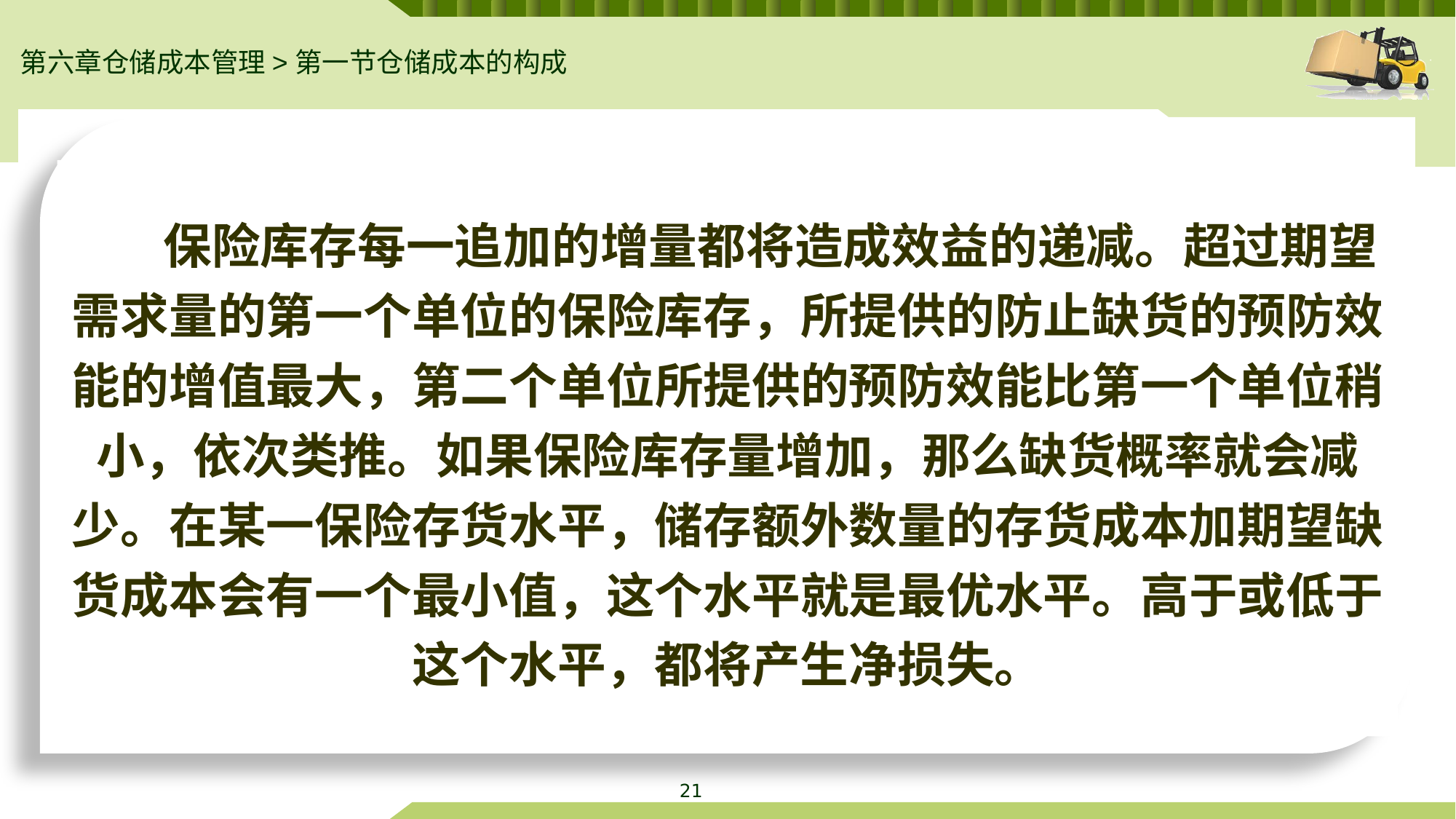

第六章仓储成本管理>第一节仓储成本的构成
保险库存每一追加的增量都将造成效益的递减。超过期望需求量的第一个单位的保险库存，所提供的防止缺货的预防效能的增值最大，第二个单位所提供的预防效能比第一个单位稍小，依次类推。如果保险库存量增加，那么缺货概率就会减少。在某一保险存货水平，储存额外数量的存货成本加期望缺货成本会有一个最小值，这个水平就是最优水平。高于或低于这个水平，都将产生净损失。